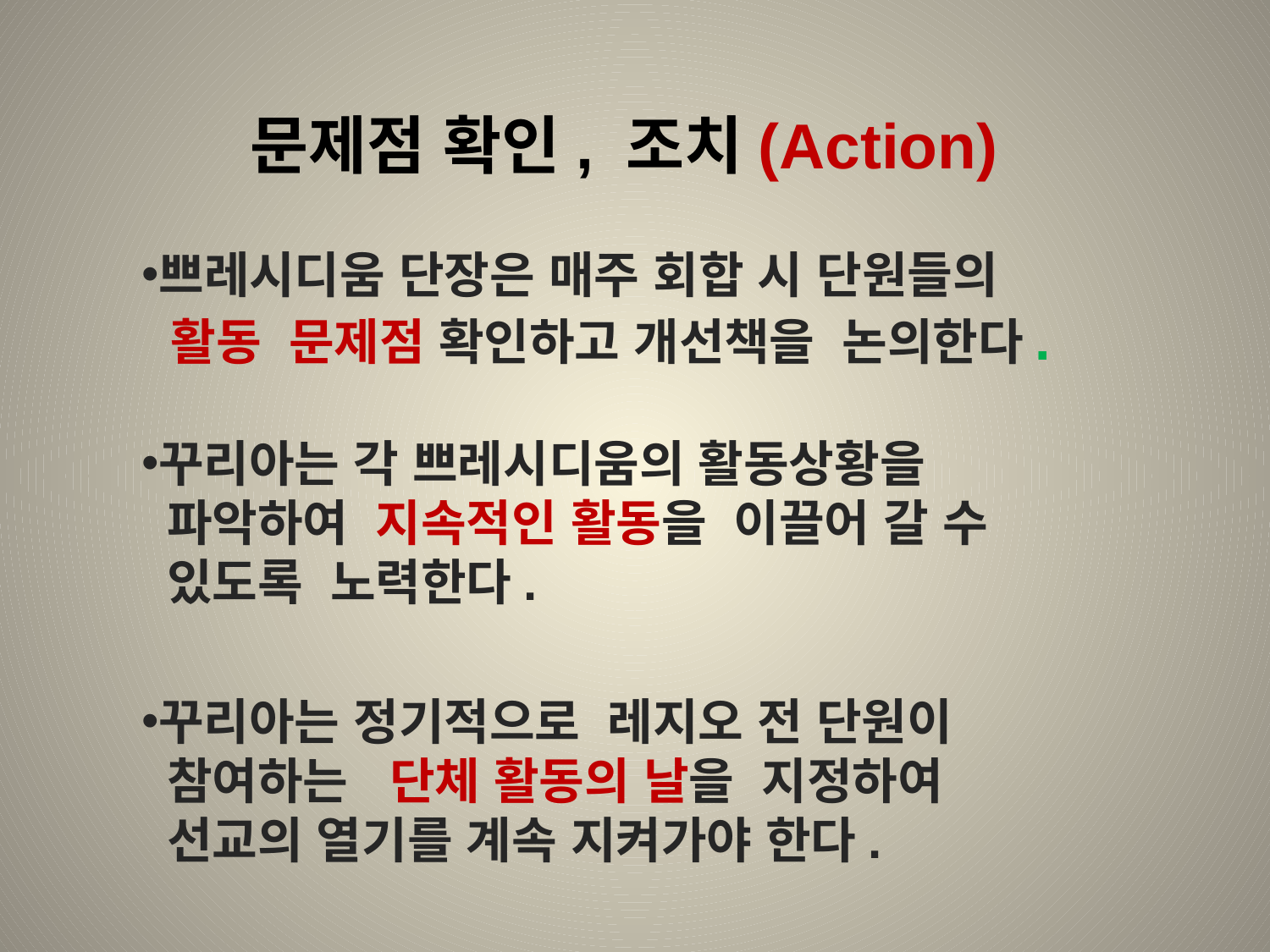

문제점 확인, 조치(Action)
쁘레시디움 단장은 매주 회합 시 단원들의
 활동  문제점 확인하고 개선책을  논의한다.
꾸리아는 각 쁘레시디움의 활동상황을
 파악하여  지속적인 활동을  이끌어 갈 수
 있도록  노력한다.
꾸리아는 정기적으로  레지오 전 단원이
 참여하는   단체 활동의 날을  지정하여
 선교의 열기를 계속 지켜가야 한다.